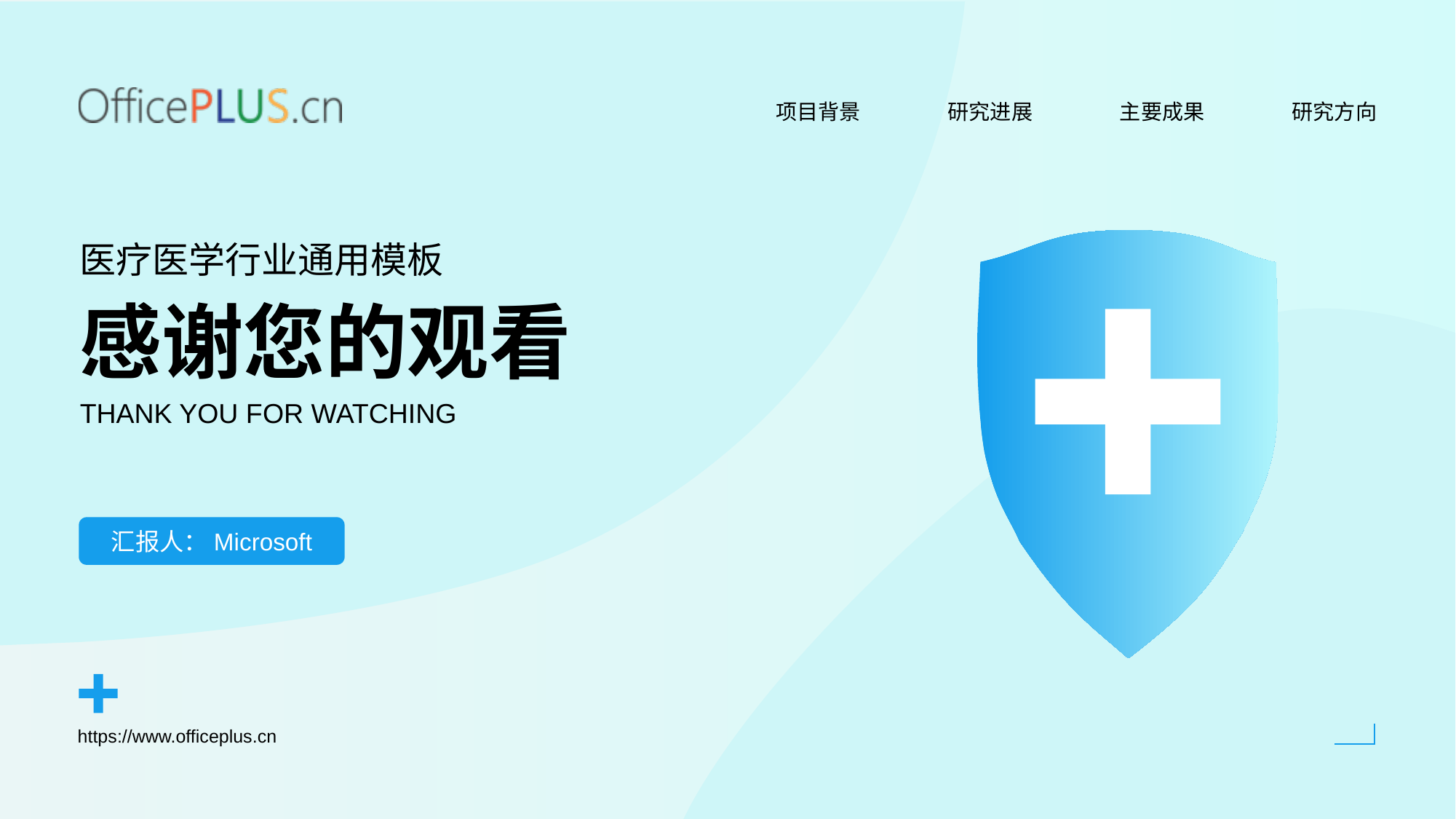

项目背景
研究进展
主要成果
研究方向
医疗医学行业通用模板
感谢您的观看
THANK YOU FOR WATCHING
汇报人：Microsoft

https://www.officeplus.cn